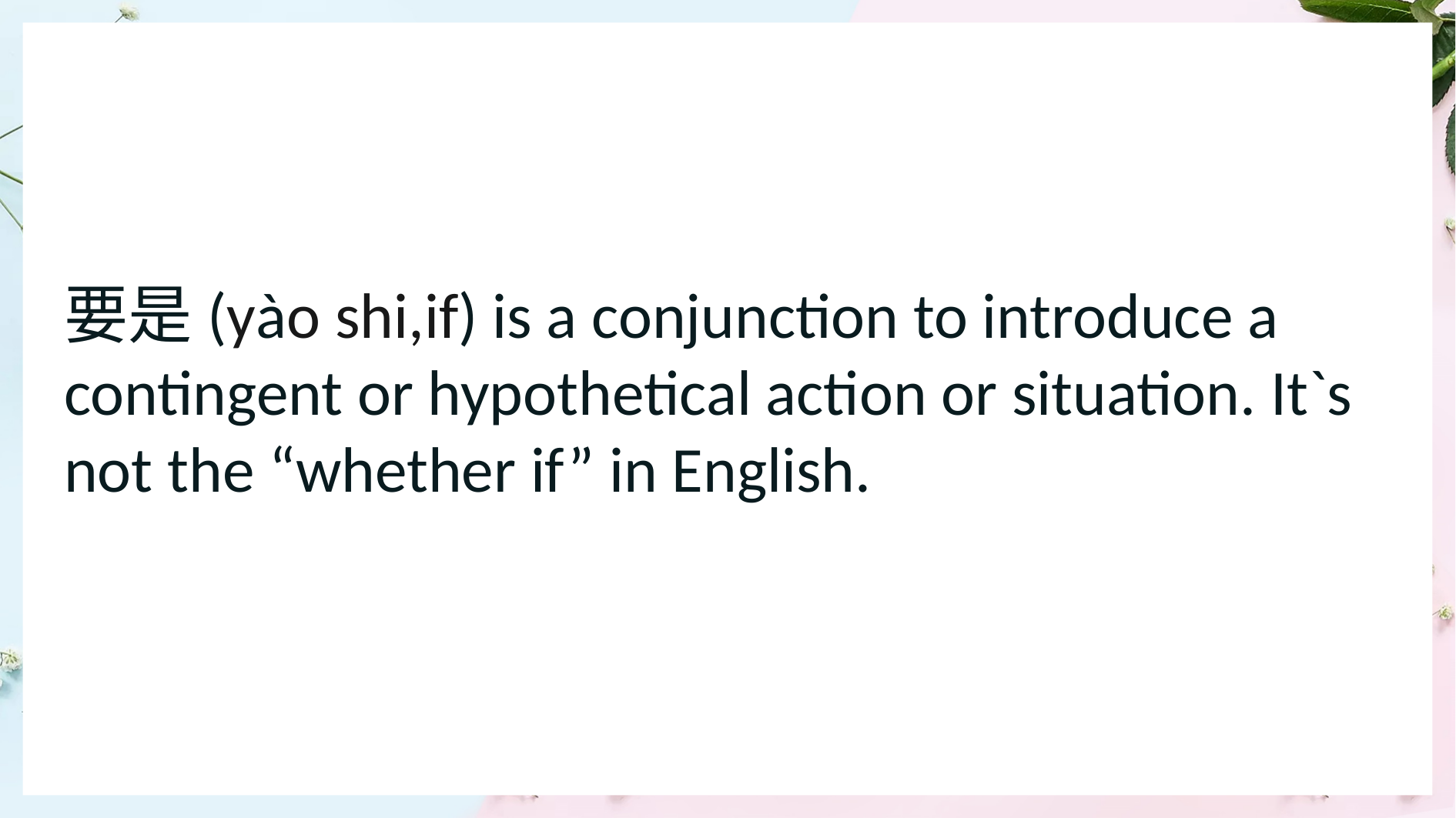

要是(yào shi,if) is a conjunction to introduce a contingent or hypothetical action or situation. It`s not the “whether if” in English.
1